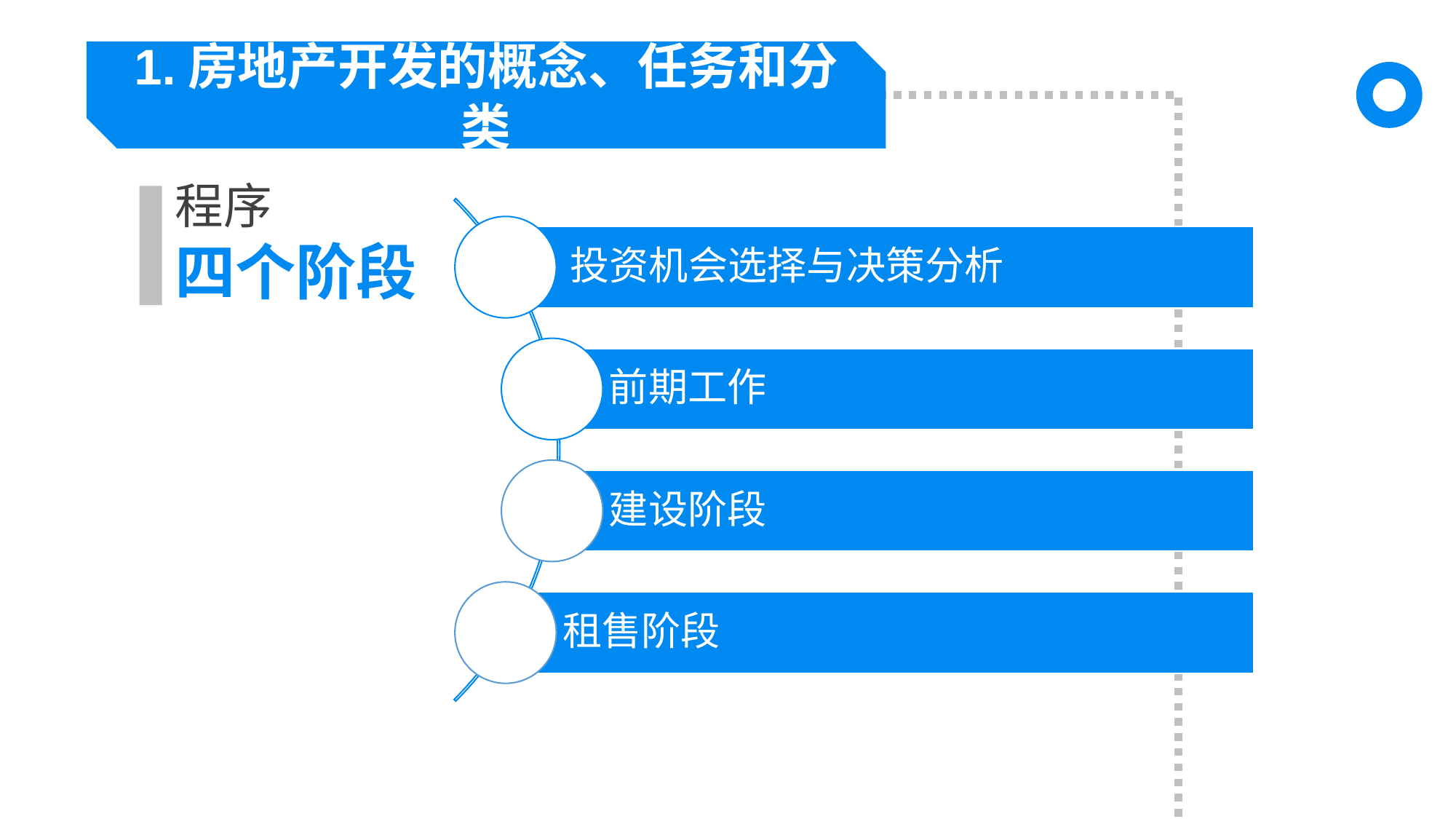

1.房地产开发的概念、任务和分类

程序
四个阶段

投资机会选择与决策分析
前期工作
建设阶段
租售阶段